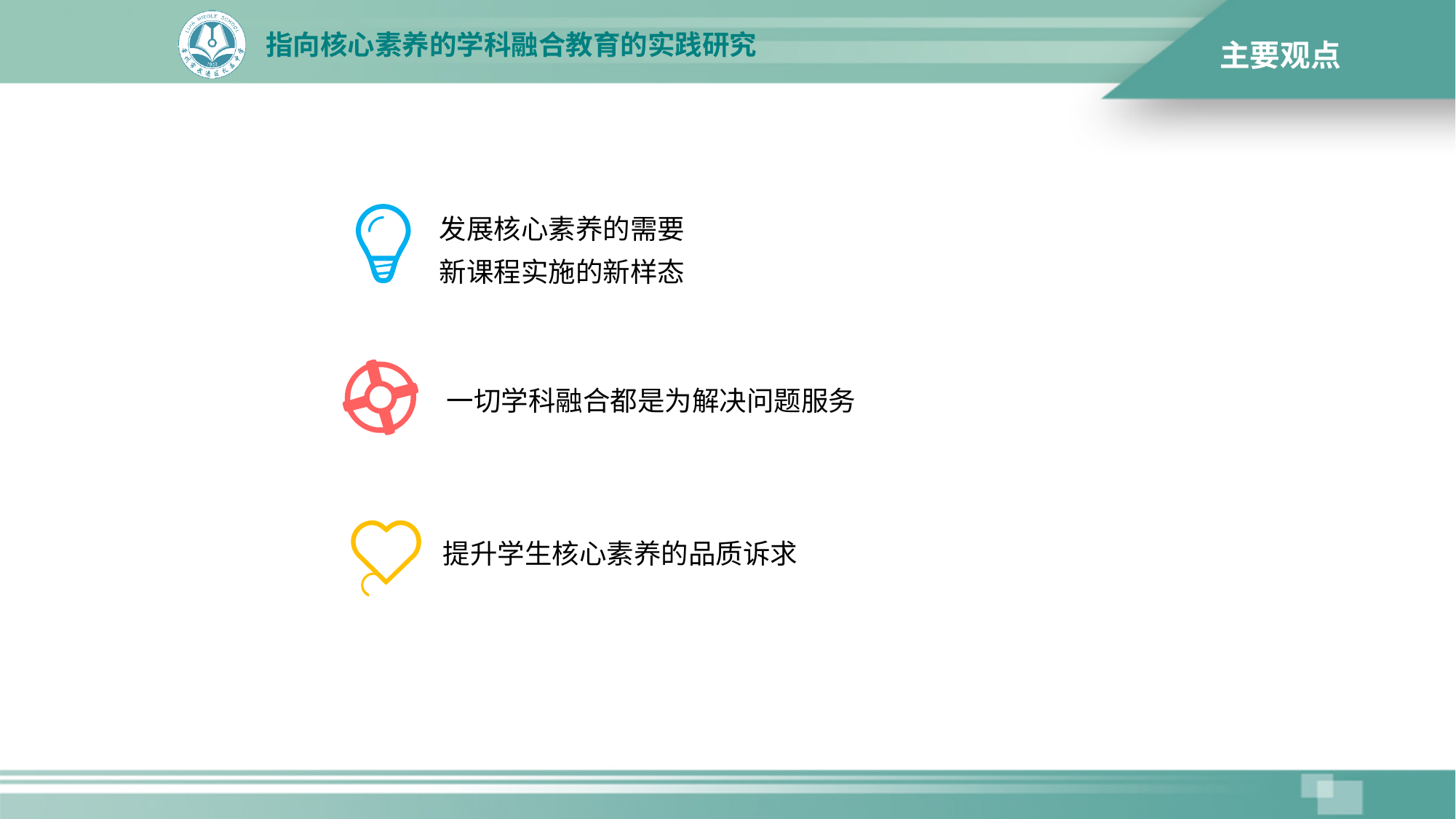

主要观点
发展核心素养的需要
新课程实施的新样态

一切学科融合都是为解决问题服务

提升学生核心素养的品质诉求